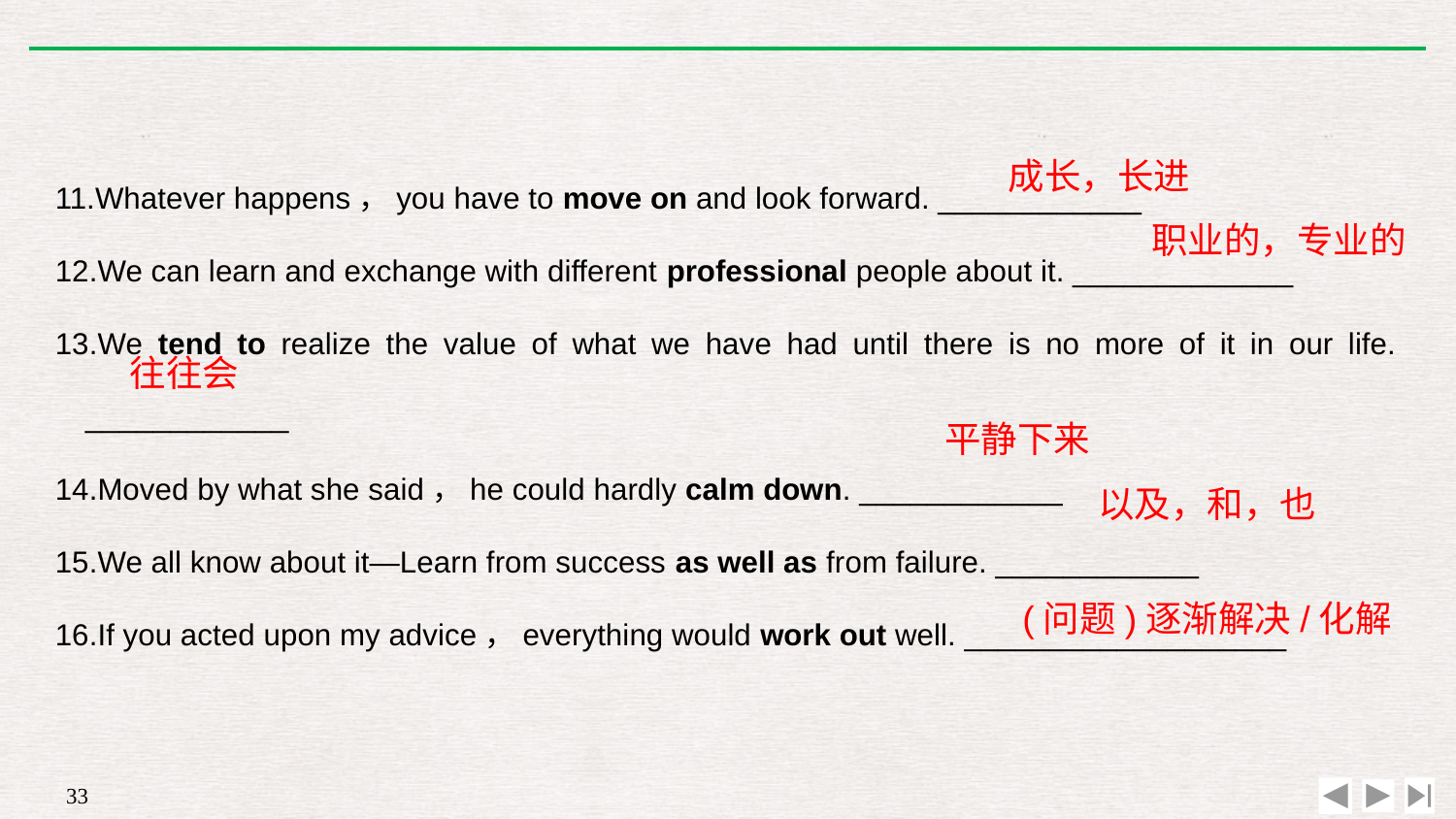

11.Whatever happens，you have to move on and look forward. ____________
12.We can learn and exchange with different professional people about it. _____________
13.We tend to realize the value of what we have had until there is no more of it in our life. ____________
14.Moved by what she said，he could hardly calm down. ____________
15.We all know about it—Learn from success as well as from failure. ____________
16.If you acted upon my advice，everything would work out well. ___________________
成长，长进
职业的，专业的
往往会
平静下来
以及，和，也
(问题)逐渐解决/化解